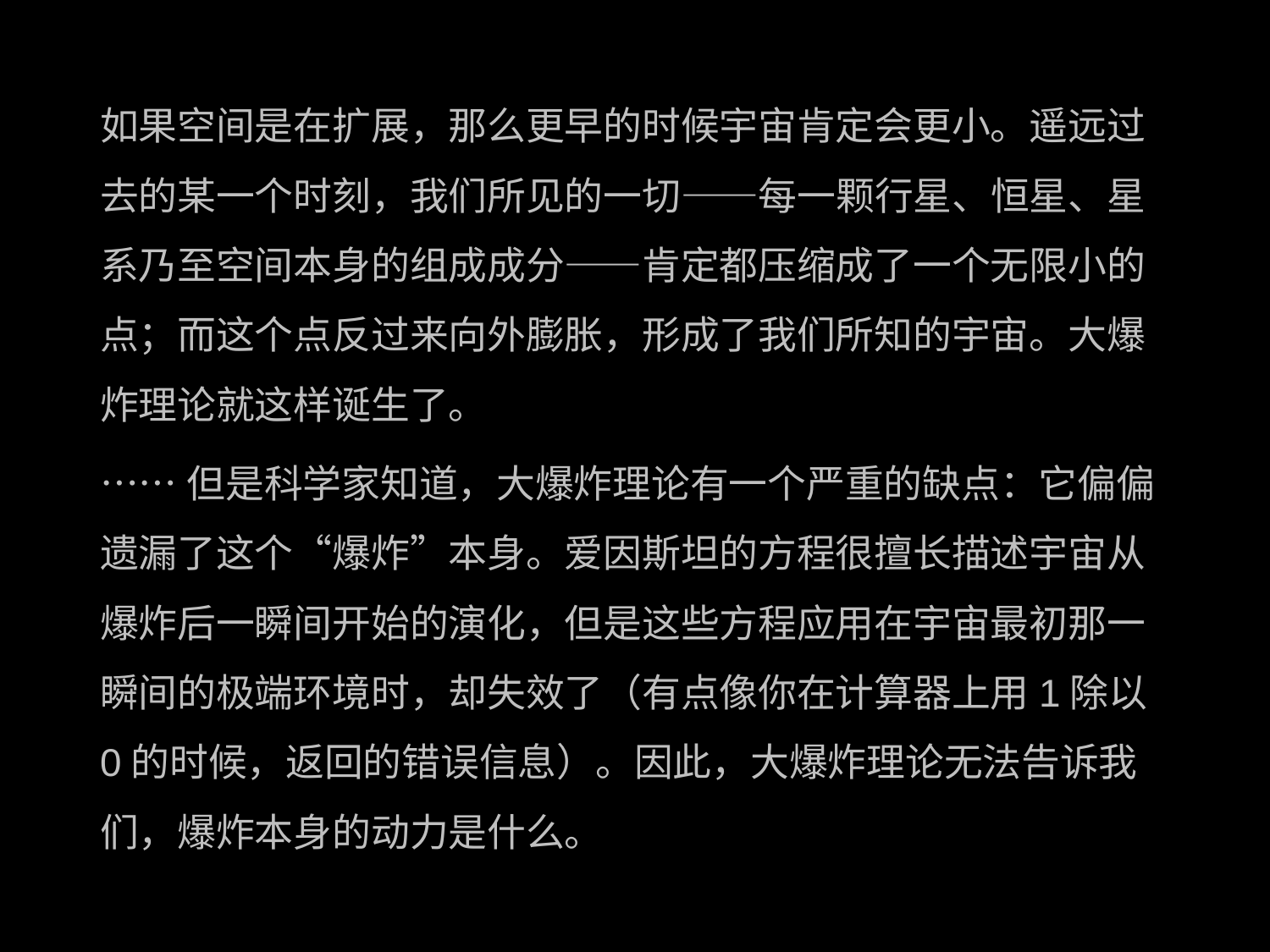

如果空间是在扩展，那么更早的时候宇宙肯定会更小。遥远过去的某一个时刻，我们所见的一切——每一颗行星、恒星、星系乃至空间本身的组成成分——肯定都压缩成了一个无限小的点；而这个点反过来向外膨胀，形成了我们所知的宇宙。大爆炸理论就这样诞生了。
……但是科学家知道，大爆炸理论有一个严重的缺点：它偏偏遗漏了这个“爆炸”本身。爱因斯坦的方程很擅长描述宇宙从爆炸后一瞬间开始的演化，但是这些方程应用在宇宙最初那一瞬间的极端环境时，却失效了（有点像你在计算器上用1除以0的时候，返回的错误信息）。因此，大爆炸理论无法告诉我们，爆炸本身的动力是什么。